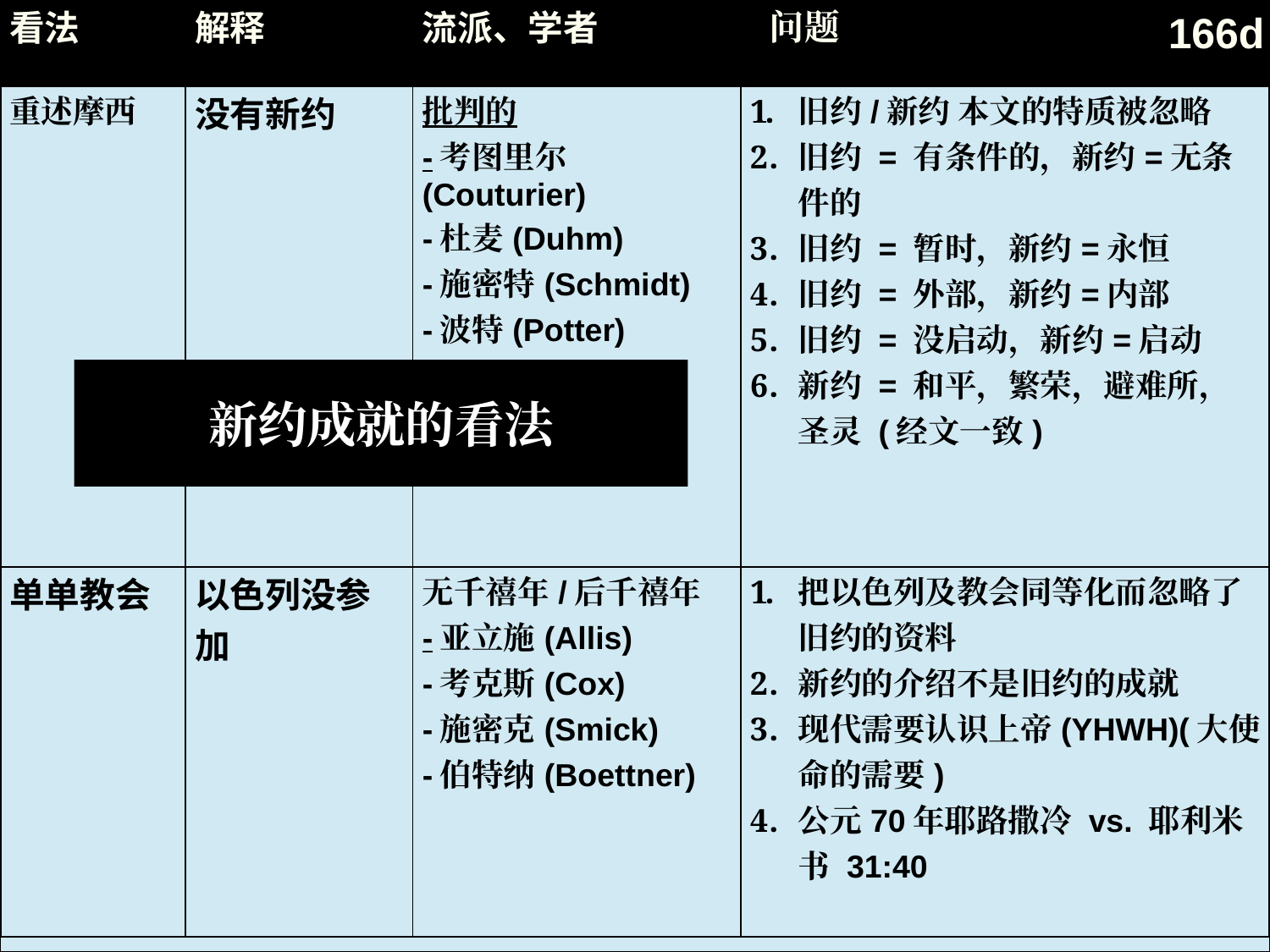

| 看法 | 解释 | 流派、学者 | 问题 |
| --- | --- | --- | --- |
| 重述摩西 | 没有新约 | 批判的 -考图里尔(Couturier) -杜麦(Duhm) -施密特(Schmidt) -波特(Potter) | 旧约/新约 本文的特质被忽略 旧约 = 有条件的，新约=无条件的 旧约 = 暂时，新约=永恒 旧约 = 外部，新约=内部 旧约 = 没启动，新约=启动 新约 = 和平，繁荣，避难所，圣灵 (经文一致) |
| 单单教会 | 以色列没参加 | 无千禧年/后千禧年 -亚立施(Allis) -考克斯(Cox) -施密克(Smick) -伯特纳(Boettner) | 把以色列及教会同等化而忽略了旧约的资料 新约的介绍不是旧约的成就 现代需要认识上帝(YHWH)(大使命的需要) 公元70年耶路撒冷 vs. 耶利米书 31:40 |
166d
新约成就的看法